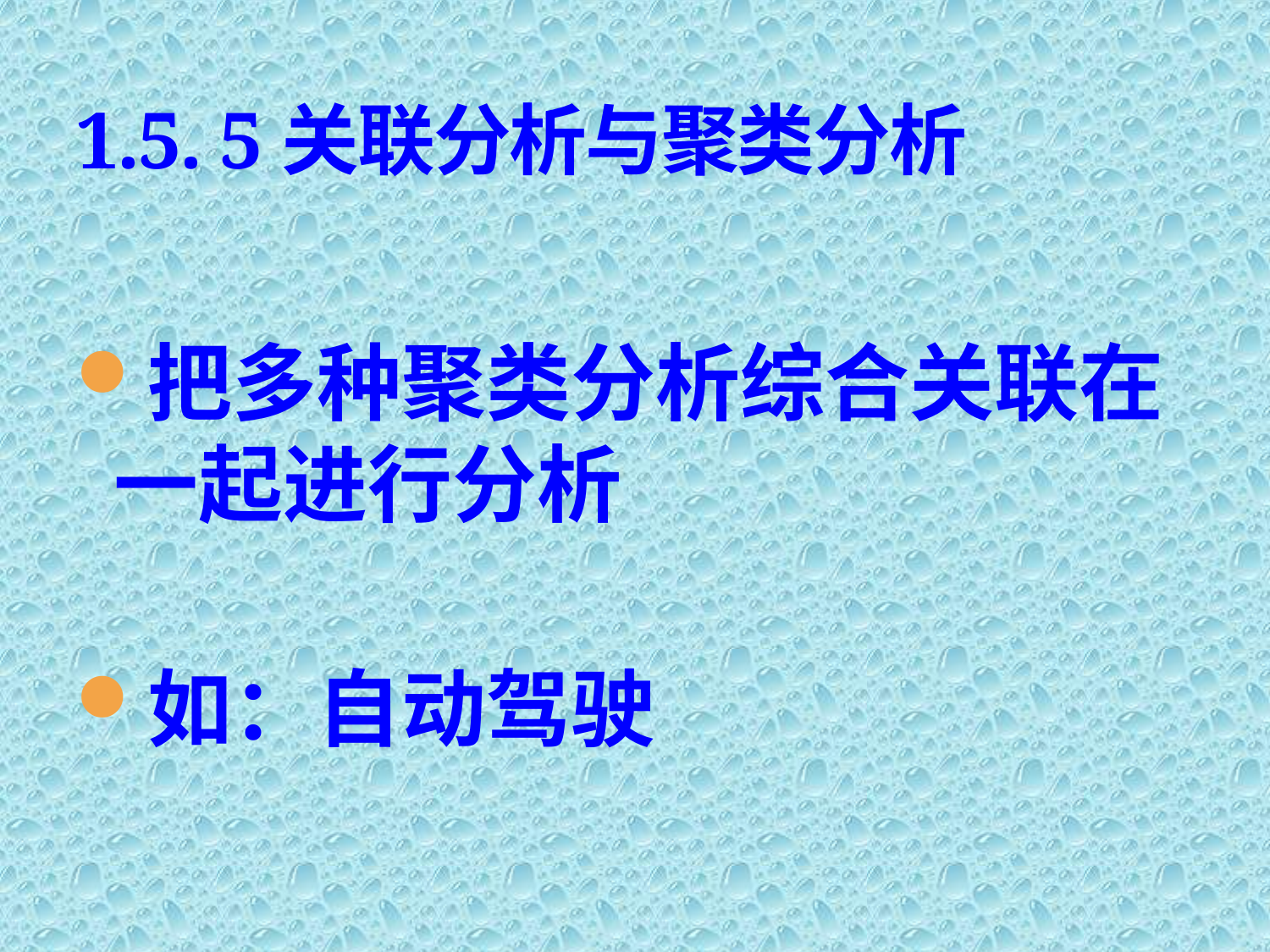

# 1.5. 5关联分析与聚类分析

把多种聚类分析综合关联在一起进行分析

如：自动驾驶